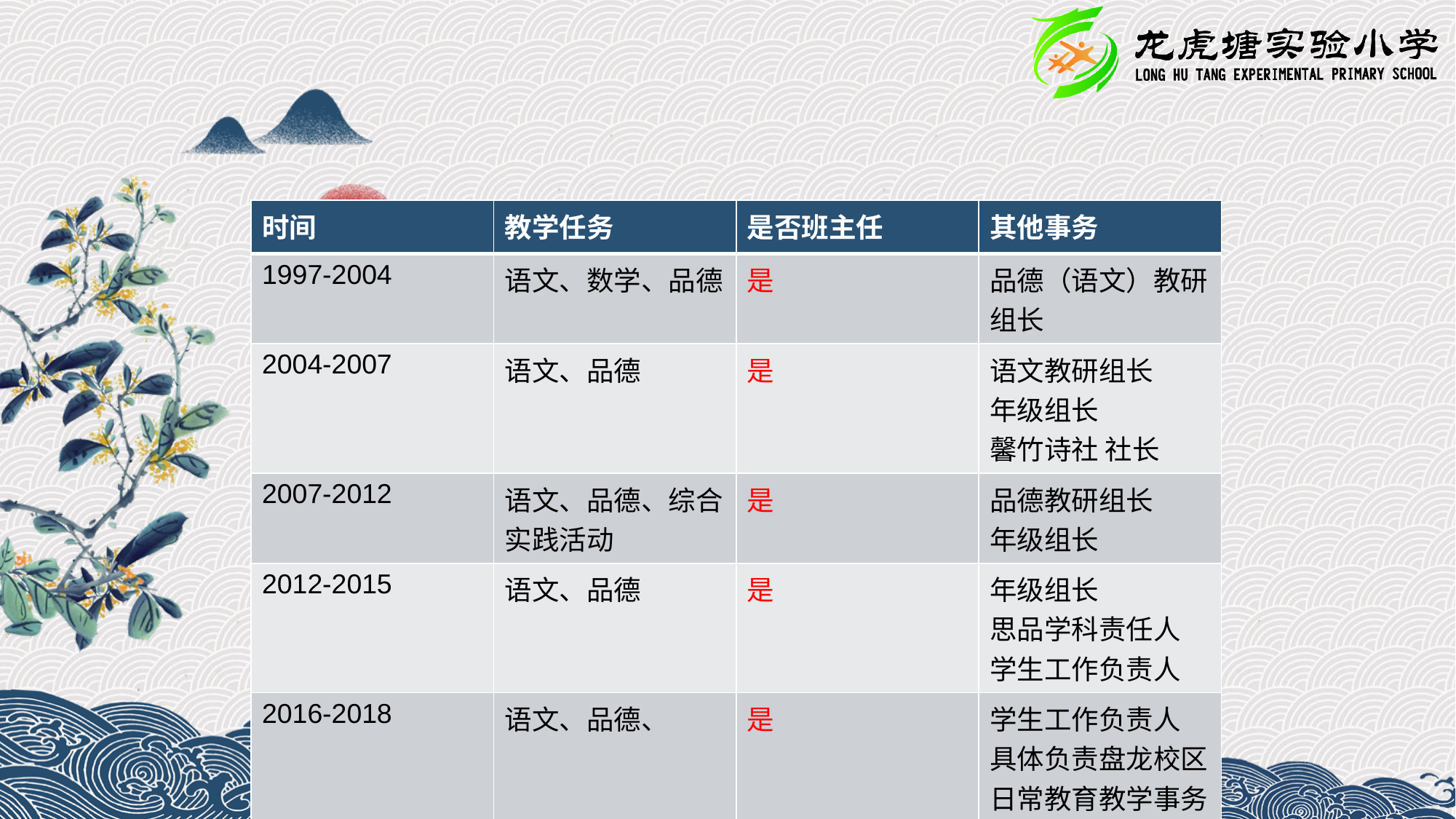

| 时间 | 教学任务 | 是否班主任 | 其他事务 |
| --- | --- | --- | --- |
| 1997-2004 | 语文、数学、品德 | 是 | 品德（语文）教研组长 |
| 2004-2007 | 语文、品德 | 是 | 语文教研组长 年级组长 馨竹诗社 社长 |
| 2007-2012 | 语文、品德、综合实践活动 | 是 | 品德教研组长 年级组长 |
| 2012-2015 | 语文、品德 | 是 | 年级组长 思品学科责任人 学生工作负责人 |
| 2016-2018 | 语文、品德、 | 是 | 学生工作负责人 具体负责盘龙校区日常教育教学事务 |